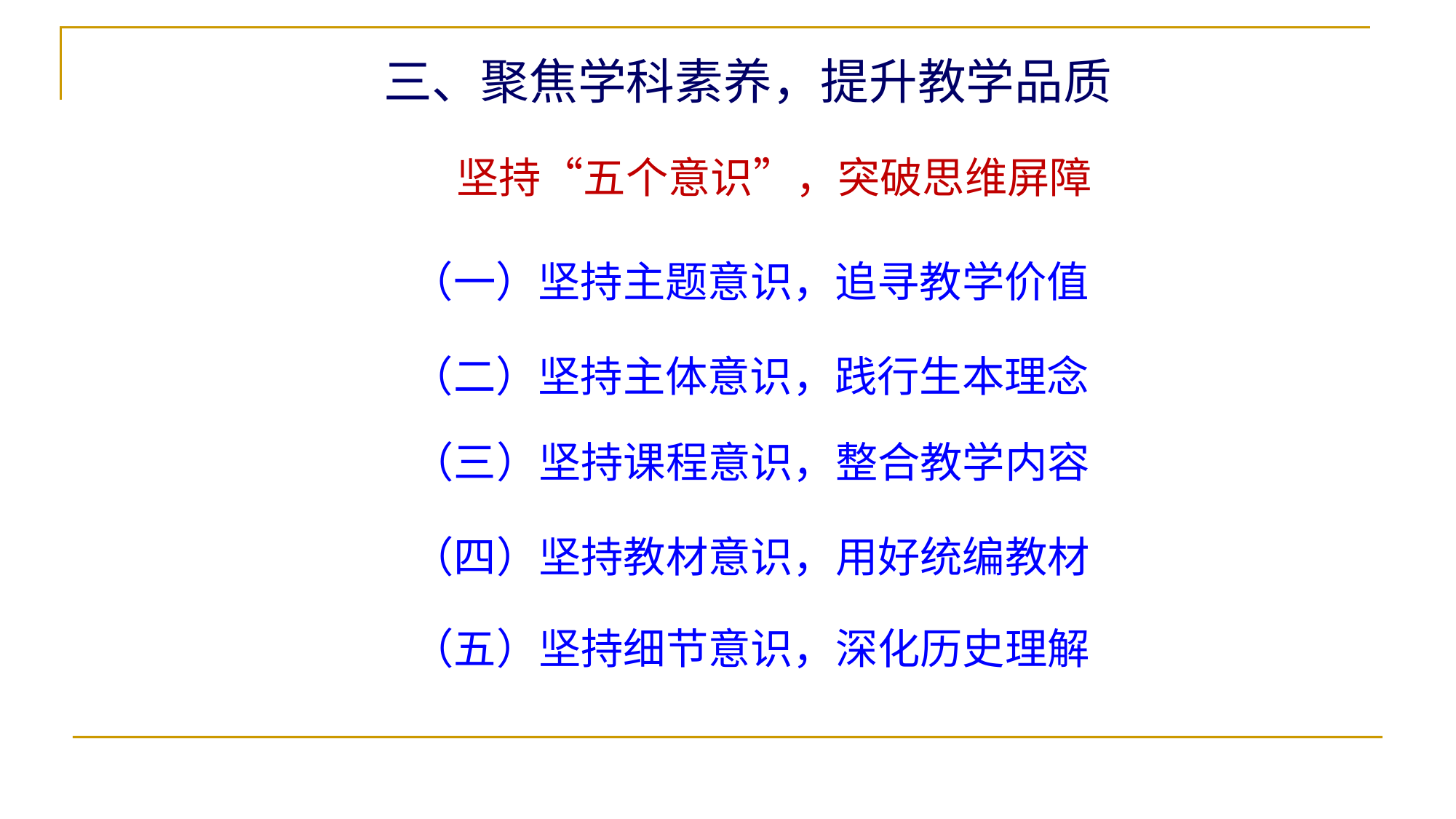

三、聚焦学科素养，提升教学品质
坚持“五个意识”，突破思维屏障
（一）坚持主题意识，追寻教学价值
（二）坚持主体意识，践行生本理念
（三）坚持课程意识，整合教学内容
（四）坚持教材意识，用好统编教材
（五）坚持细节意识，深化历史理解